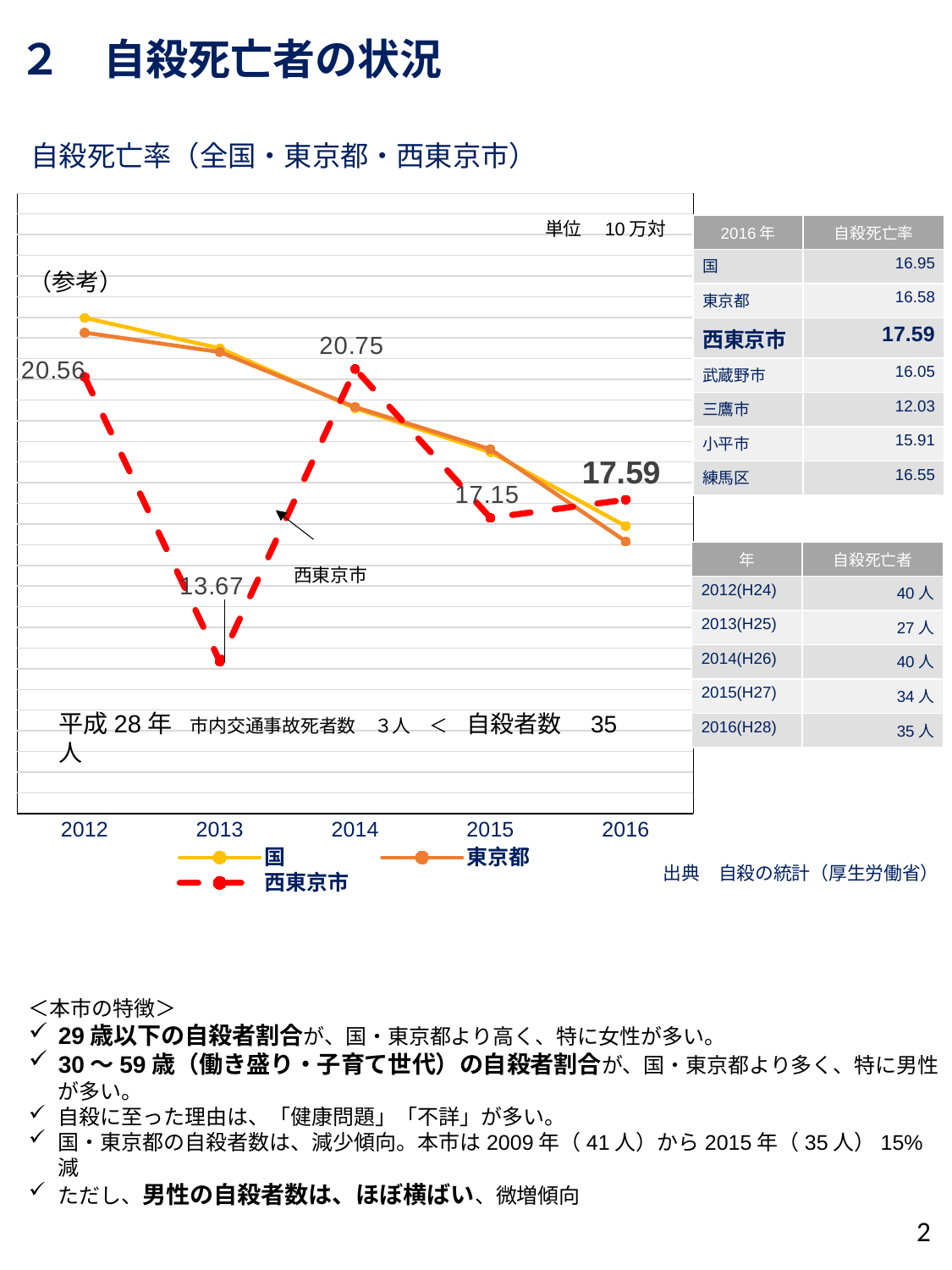

２　自殺死亡者の状況
自殺死亡率（全国・東京都・西東京市）

### Chart

| Category | 国 | 東京都 | 西東京市 |
|---|---|---|---|
| 2012 | 21.99 | 21.63 | 20.56 |
| 2013 | 21.25 | 21.16 | 13.67 |
| 2014 | 19.8 | 19.83 | 20.75 |
| 2015 | 18.74 | 18.81 | 17.15 |
| 2016 | 16.95 | 16.58 | 17.59 |
単位　10万対
| 2016年 | 自殺死亡率 |
| --- | --- |
| 国 | 16.95 |
| 東京都 | 16.58 |
| 西東京市 | 17.59 |
| 武蔵野市 | 16.05 |
| 三鷹市 | 12.03 |
| 小平市 | 15.91 |
| 練馬区 | 16.55 |
（参考）
| 年 | 自殺死亡者 |
| --- | --- |
| 2012(H24) | 40人 |
| 2013(H25) | 27人 |
| 2014(H26) | 40人 |
| 2015(H27) | 34人 |
| 2016(H28) | 35人 |
西東京市
平成28年　市内交通事故死者数　３人　＜　自殺者数　35人
出典　自殺の統計（厚生労働省）
＜本市の特徴＞
29歳以下の自殺者割合が、国・東京都より高く、特に女性が多い。
30～59歳（働き盛り・子育て世代）の自殺者割合が、国・東京都より多く、特に男性が多い。
自殺に至った理由は、「健康問題」「不詳」が多い。
国・東京都の自殺者数は、減少傾向。本市は2009年（41人）から2015年（35人）15%減
ただし、男性の自殺者数は、ほぼ横ばい、微増傾向
2